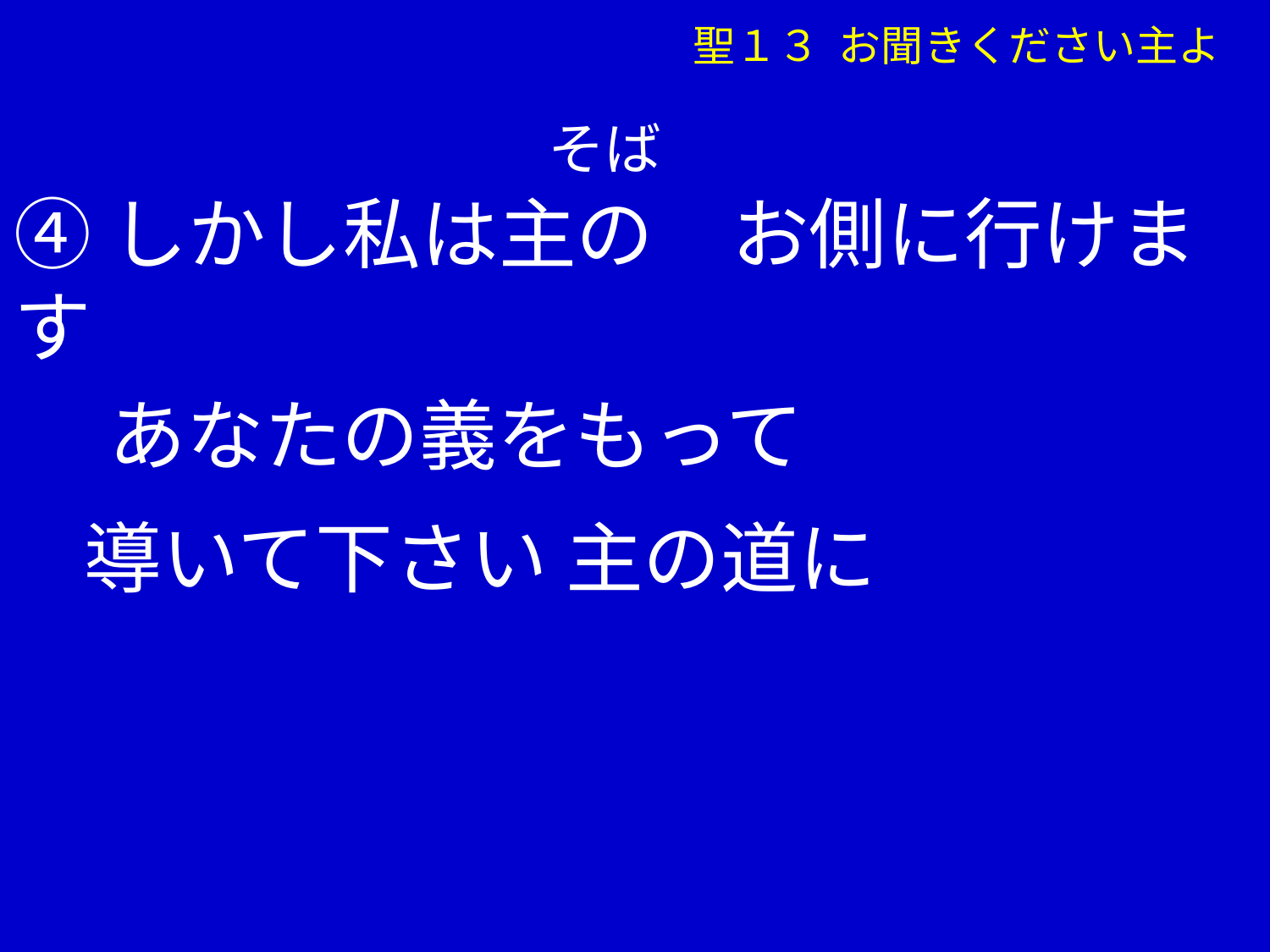

そば
④しかし私は主の　お側に行けます
　 あなたの義をもって
   導いて下さい 主の道に
聖１３  お聞きください主よ